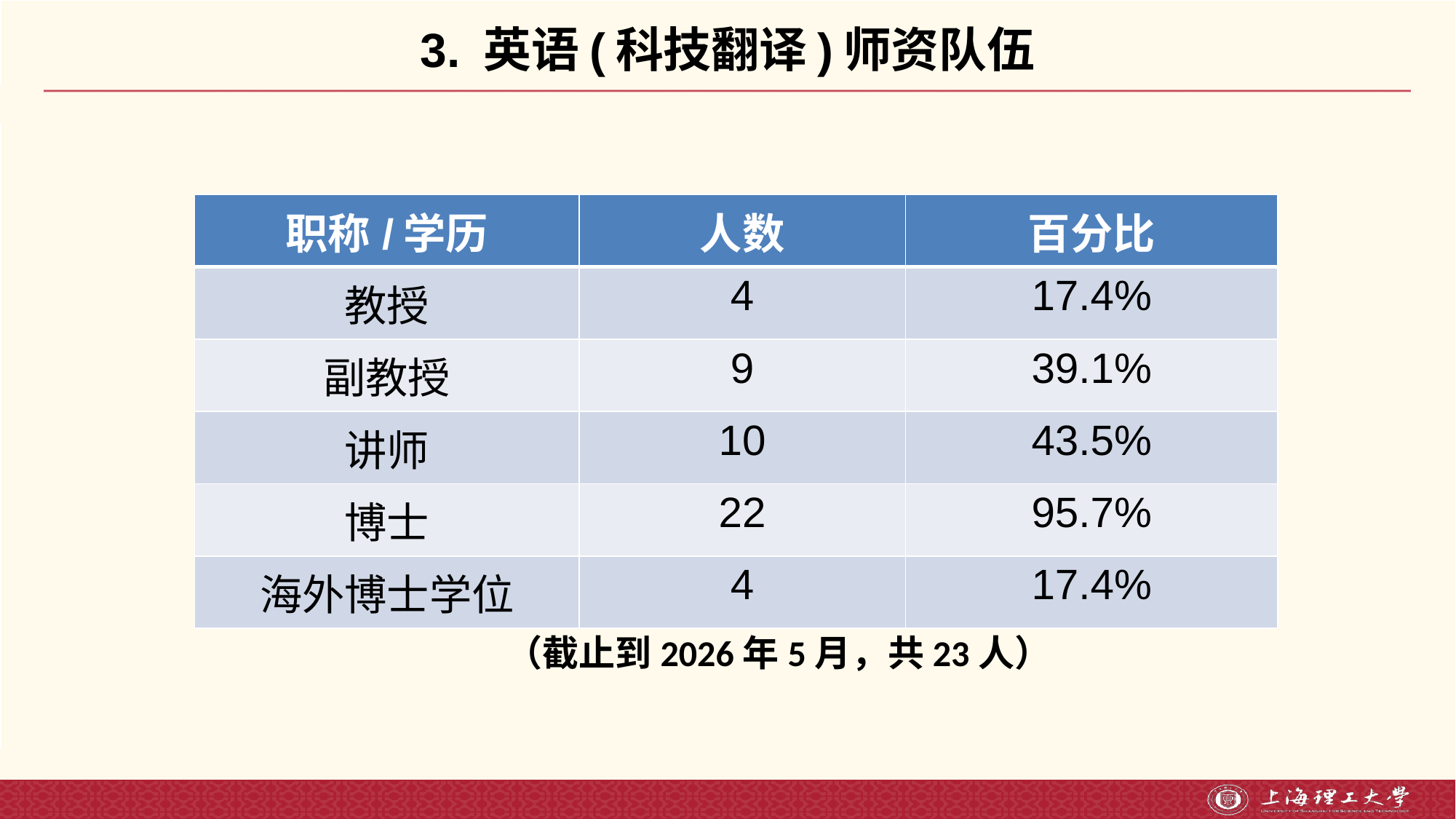

# 3. 英语(科技翻译)师资队伍
| 职称/学历 | 人数 | 百分比 |
| --- | --- | --- |
| 教授 | 4 | 17.4% |
| 副教授 | 9 | 39.1% |
| 讲师 | 10 | 43.5% |
| 博士 | 22 | 95.7% |
| 海外博士学位 | 4 | 17.4% |
（截止到2026年5月，共23人）